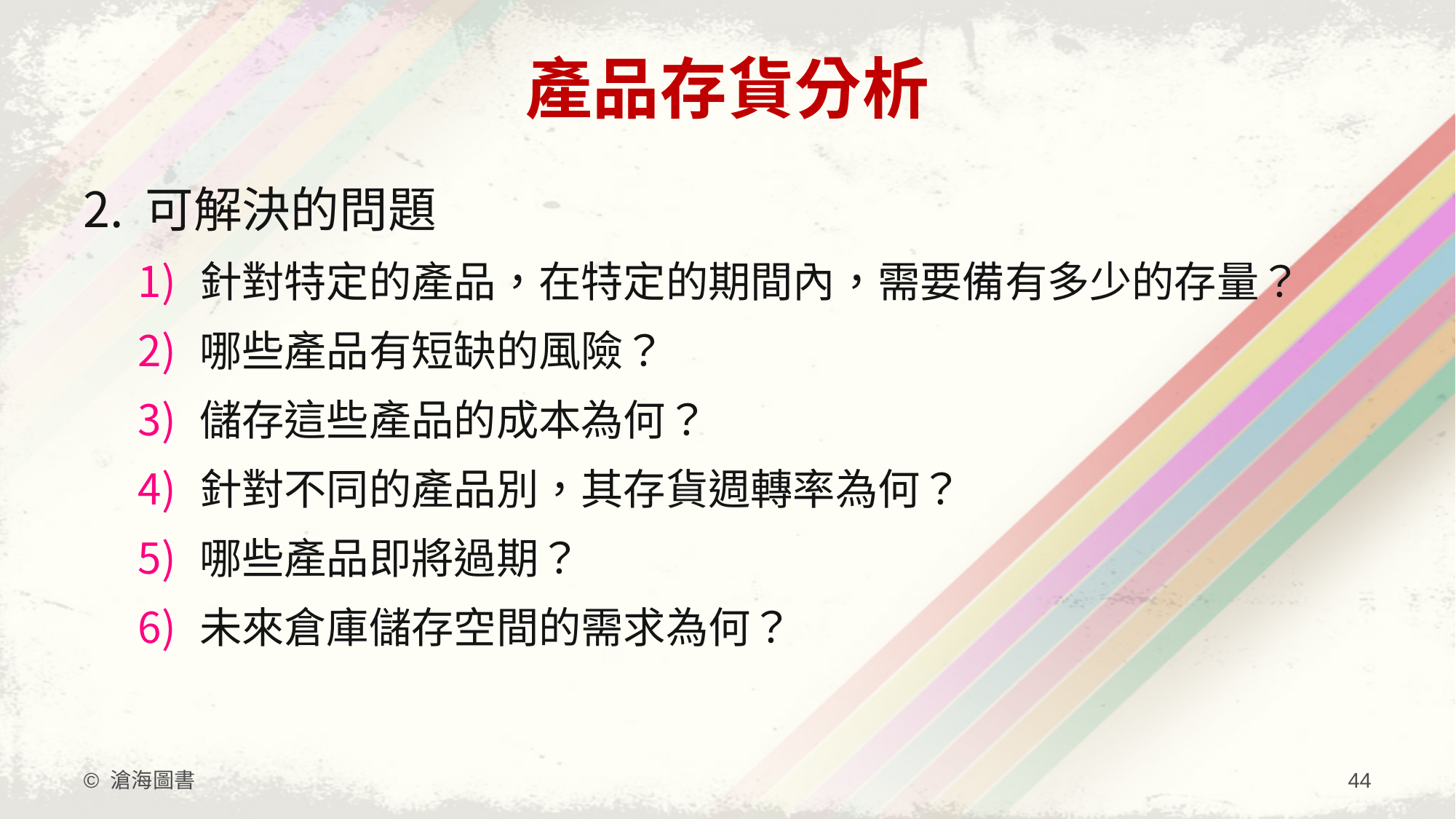

# 產品存貨分析
可解決的問題
針對特定的產品，在特定的期間內，需要備有多少的存量？
哪些產品有短缺的風險？
儲存這些產品的成本為何？
針對不同的產品別，其存貨週轉率為何？
哪些產品即將過期？
未來倉庫儲存空間的需求為何？
© 滄海圖書
44